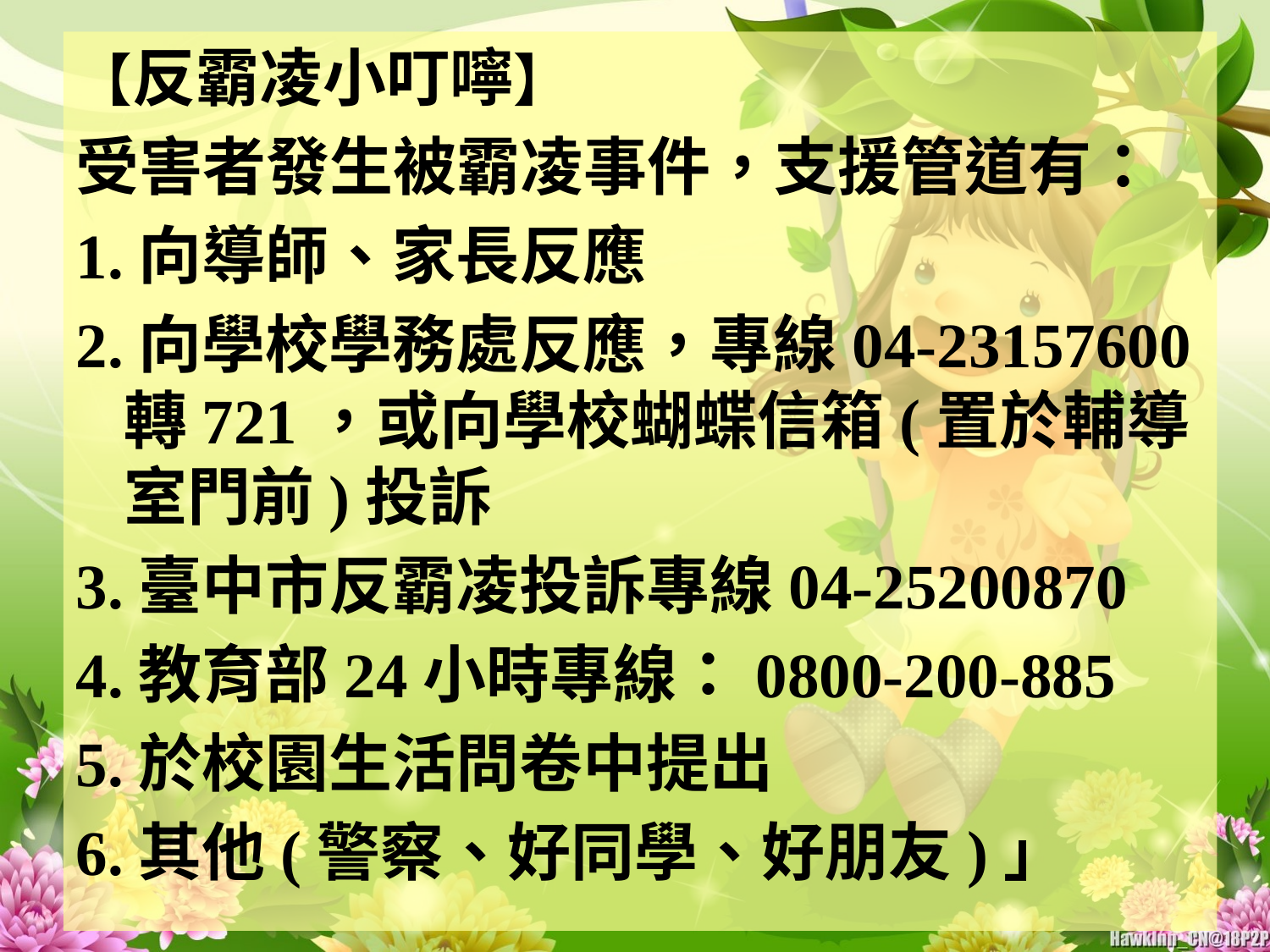

【反霸凌小叮嚀】
受害者發生被霸凌事件，支援管道有：
1.向導師、家長反應
2.向學校學務處反應，專線04-23157600轉721，或向學校蝴蝶信箱(置於輔導室門前)投訴
3.臺中市反霸凌投訴專線04-25200870
4.教育部24小時專線：0800-200-885
5.於校園生活問卷中提出
6.其他(警察、好同學、好朋友)」